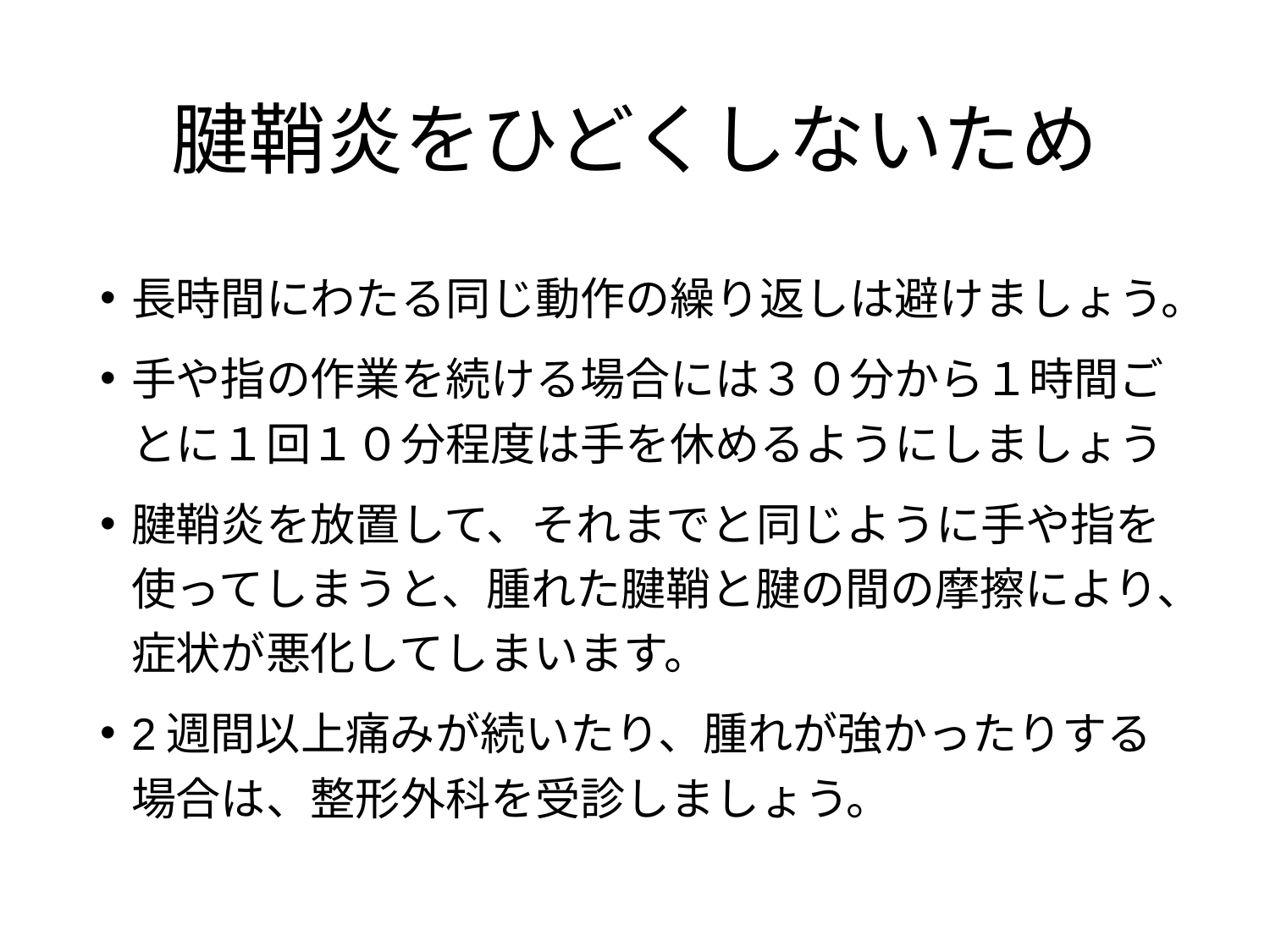

# 腱鞘炎をひどくしないため
長時間にわたる同じ動作の繰り返しは避けましょう。
手や指の作業を続ける場合には３０分から１時間ごとに１回１０分程度は手を休めるようにしましょう
腱鞘炎を放置して、それまでと同じように手や指を使ってしまうと、腫れた腱鞘と腱の間の摩擦により、症状が悪化してしまいます。
2週間以上痛みが続いたり、腫れが強かったりする場合は、整形外科を受診しましょう。